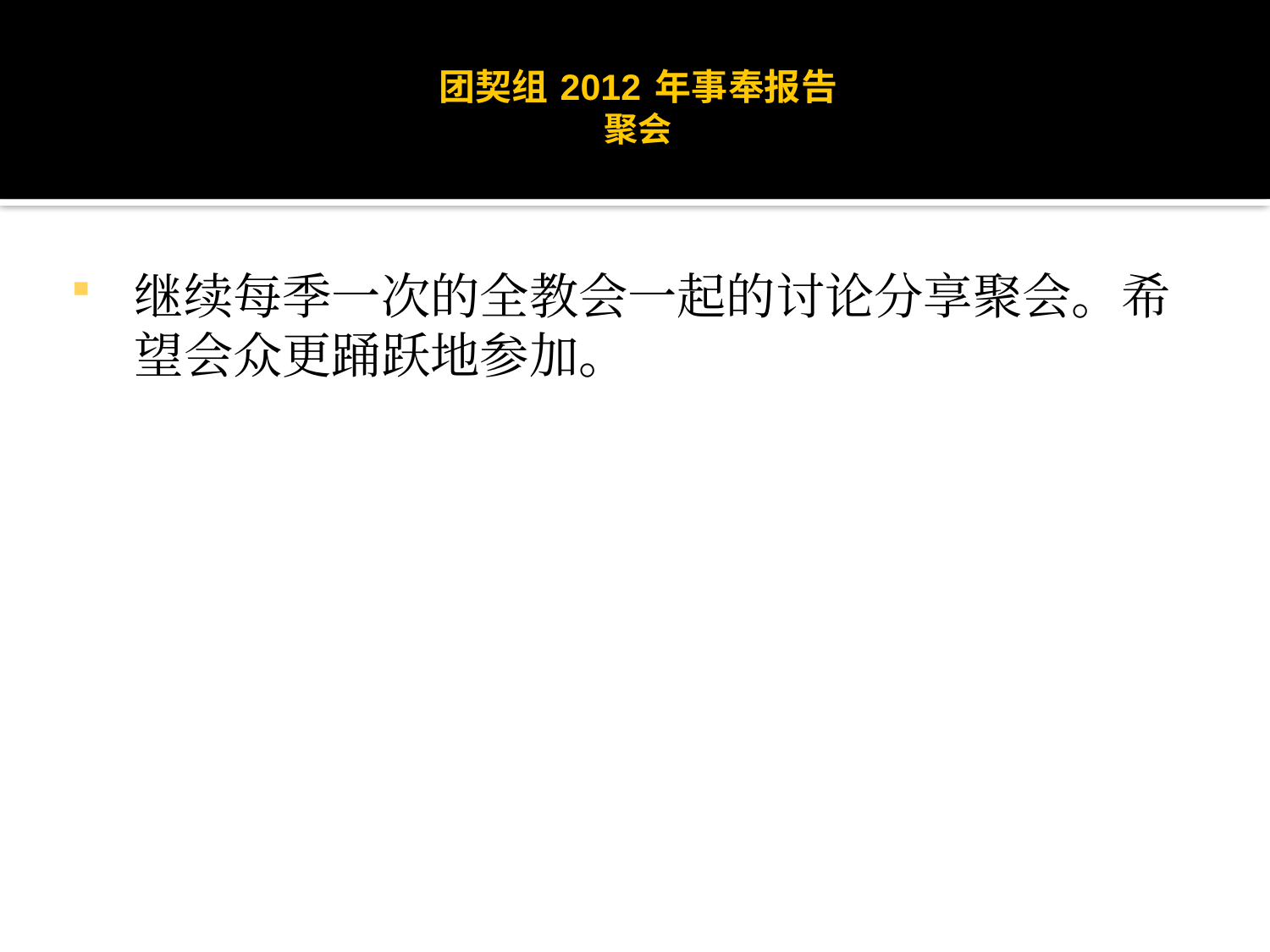

# 团契组 2012 年事奉报告 聚会
继续每季一次的全教会一起的讨论分享聚会。希望会众更踊跃地参加。